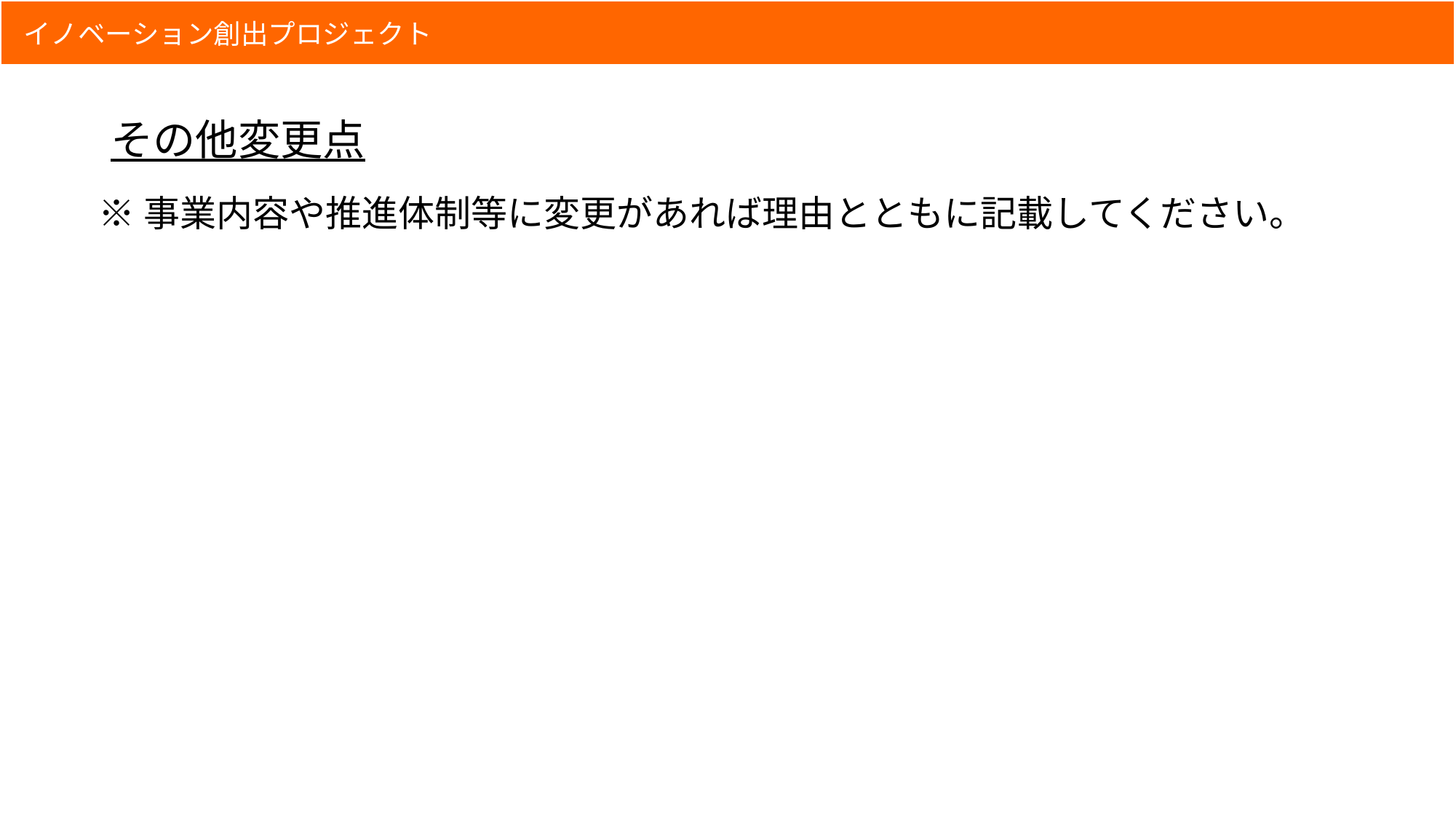

# その他変更点
※事業内容や推進体制等に変更があれば理由とともに記載してください。